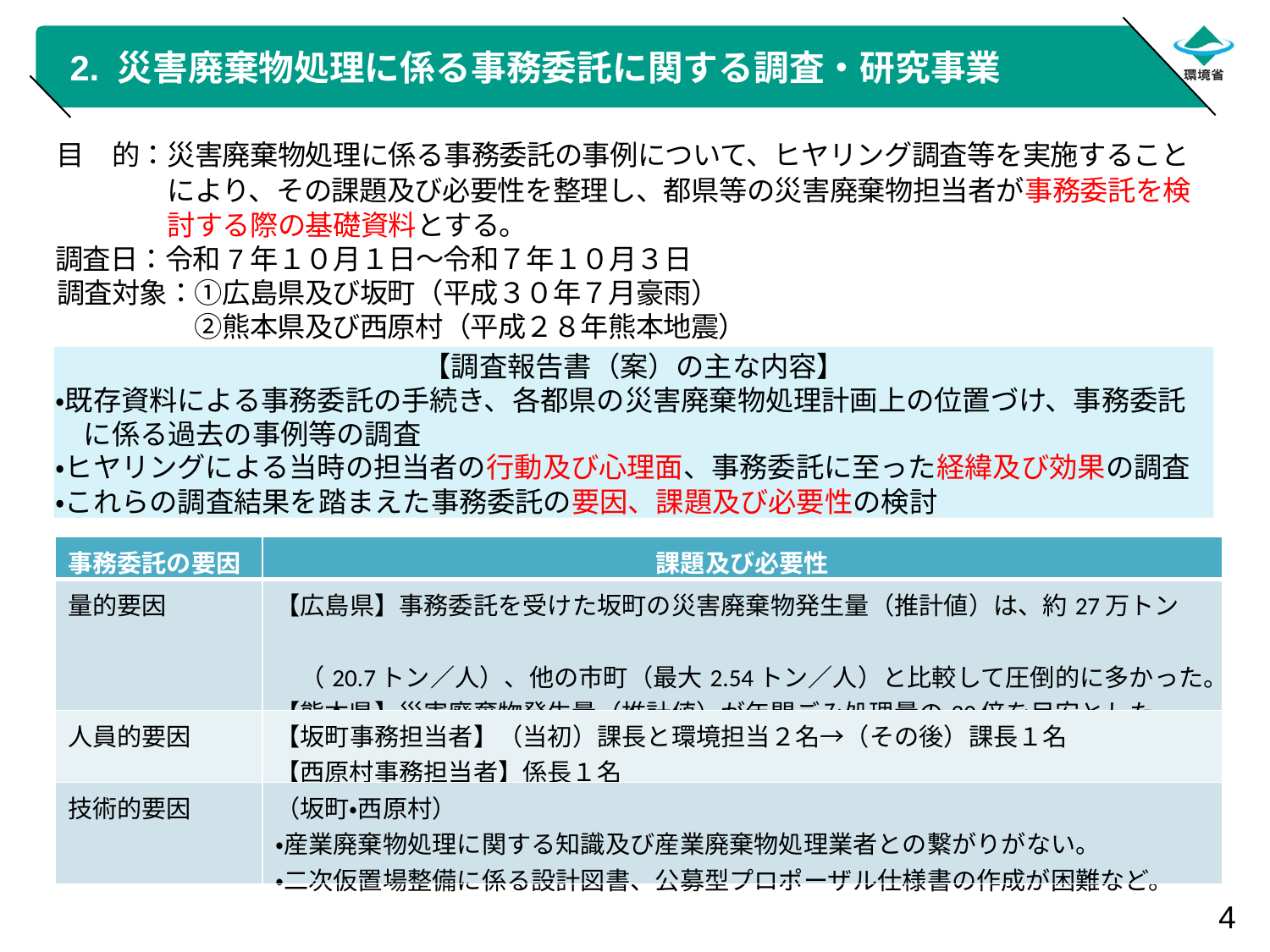

# 2. 災害廃棄物処理に係る事務委託に関する調査・研究事業
目　的：災害廃棄物処理に係る事務委託の事例について、ヒヤリング調査等を実施すること
　　　　により、その課題及び必要性を整理し、都県等の災害廃棄物担当者が事務委託を検
　　　　討する際の基礎資料とする。
調査日：令和7年１０月１日～令和７年１０月３日
調査対象：①広島県及び坂町（平成３０年７月豪雨）
　　　　　②熊本県及び西原村（平成２８年熊本地震）
【調査報告書（案）の主な内容】
・既存資料による事務委託の手続き、各都県の災害廃棄物処理計画上の位置づけ、事務委託
　に係る過去の事例等の調査
・ヒヤリングによる当時の担当者の行動及び心理面、事務委託に至った経緯及び効果の調査
・これらの調査結果を踏まえた事務委託の要因、課題及び必要性の検討
| 事務委託の要因 | 課題及び必要性 |
| --- | --- |
| 量的要因 | 【広島県】事務委託を受けた坂町の災害廃棄物発生量（推計値）は、約27万トン　　 　（20.7トン／人）、他の市町（最大2.54トン／人）と比較して圧倒的に多かった。 【熊本県】災害廃棄物発生量（推計値）が年間ごみ処理量の20倍を目安とした。 |
| 人員的要因 | 【坂町事務担当者】（当初）課長と環境担当２名→（その後）課長１名 【西原村事務担当者】係長１名 |
| 技術的要因 | （坂町・西原村） ・産業廃棄物処理に関する知識及び産業廃棄物処理業者との繋がりがない。 ・二次仮置場整備に係る設計図書、公募型プロポーザル仕様書の作成が困難など。 |